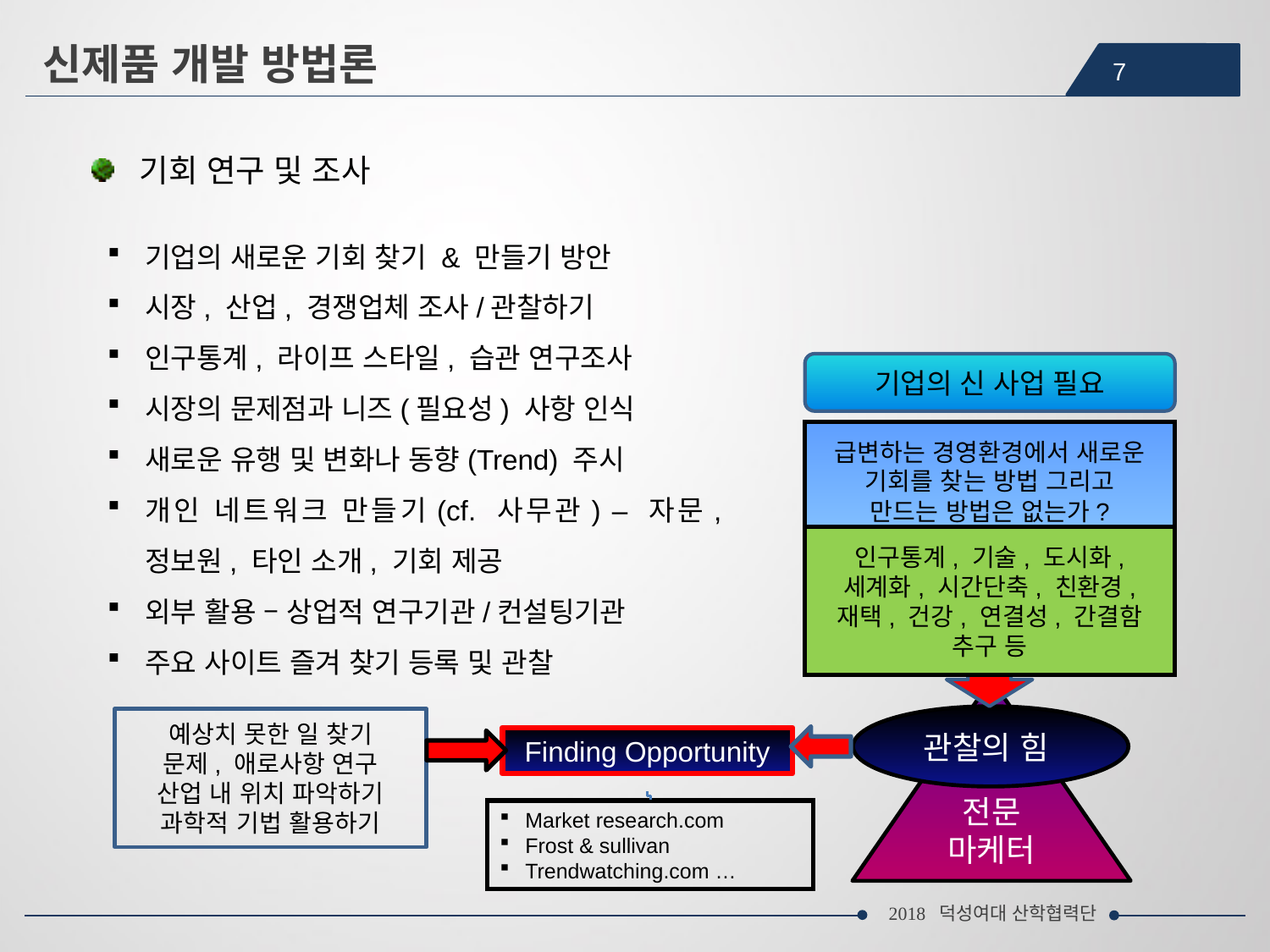

신제품 개발 방법론

7
  기회 연구 및 조사
기업의 새로운 기회 찾기 & 만들기 방안
시장, 산업, 경쟁업체 조사/관찰하기
인구통계, 라이프 스타일, 습관 연구조사
시장의 문제점과 니즈(필요성) 사항 인식
새로운 유행 및 변화나 동향(Trend) 주시
개인 네트워크 만들기(cf. 사무관) – 자문, 정보원, 타인 소개, 기회 제공
외부 활용 – 상업적 연구기관/컨설팅기관
주요 사이트 즐겨 찾기 등록 및 관찰
기업의 신 사업 필요
급변하는 경영환경에서 새로운 기회를 찾는 방법 그리고
만드는 방법은 없는가?
인구통계, 기술, 도시화, 세계화, 시간단축, 친환경, 재택, 건강, 연결성, 간결함 추구 등

전문
마케터
관찰의 힘
예상치 못한 일 찾기
문제, 애로사항 연구
산업 내 위치 파악하기
과학적 기법 활용하기
Finding Opportunity

Market research.com
Frost & sullivan
Trendwatching.com …